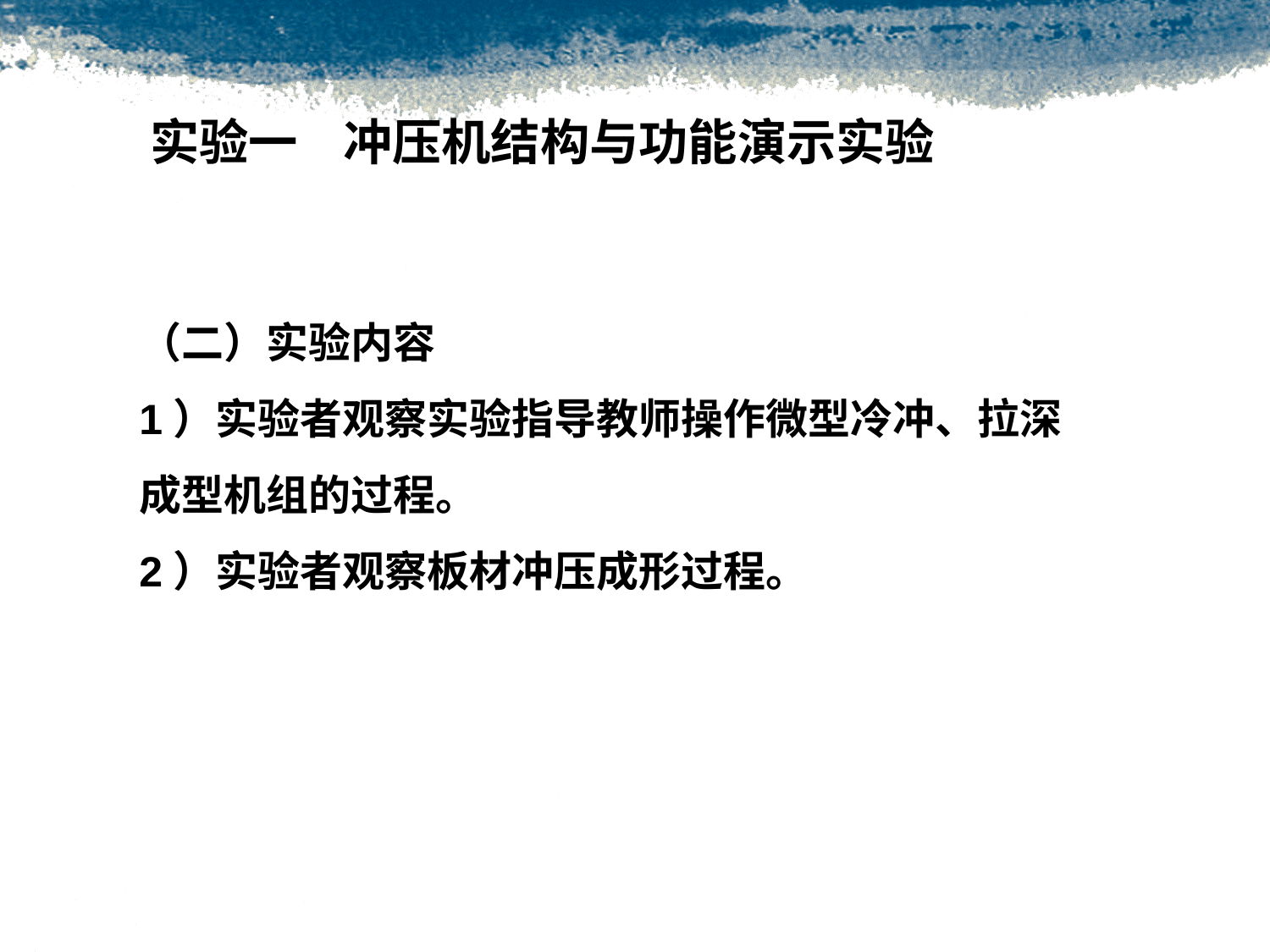

#
实验一    冲压机结构与功能演示实验
（二）实验内容
1）实验者观察实验指导教师操作微型冷冲、拉深成型机组的过程。
2）实验者观察板材冲压成形过程。